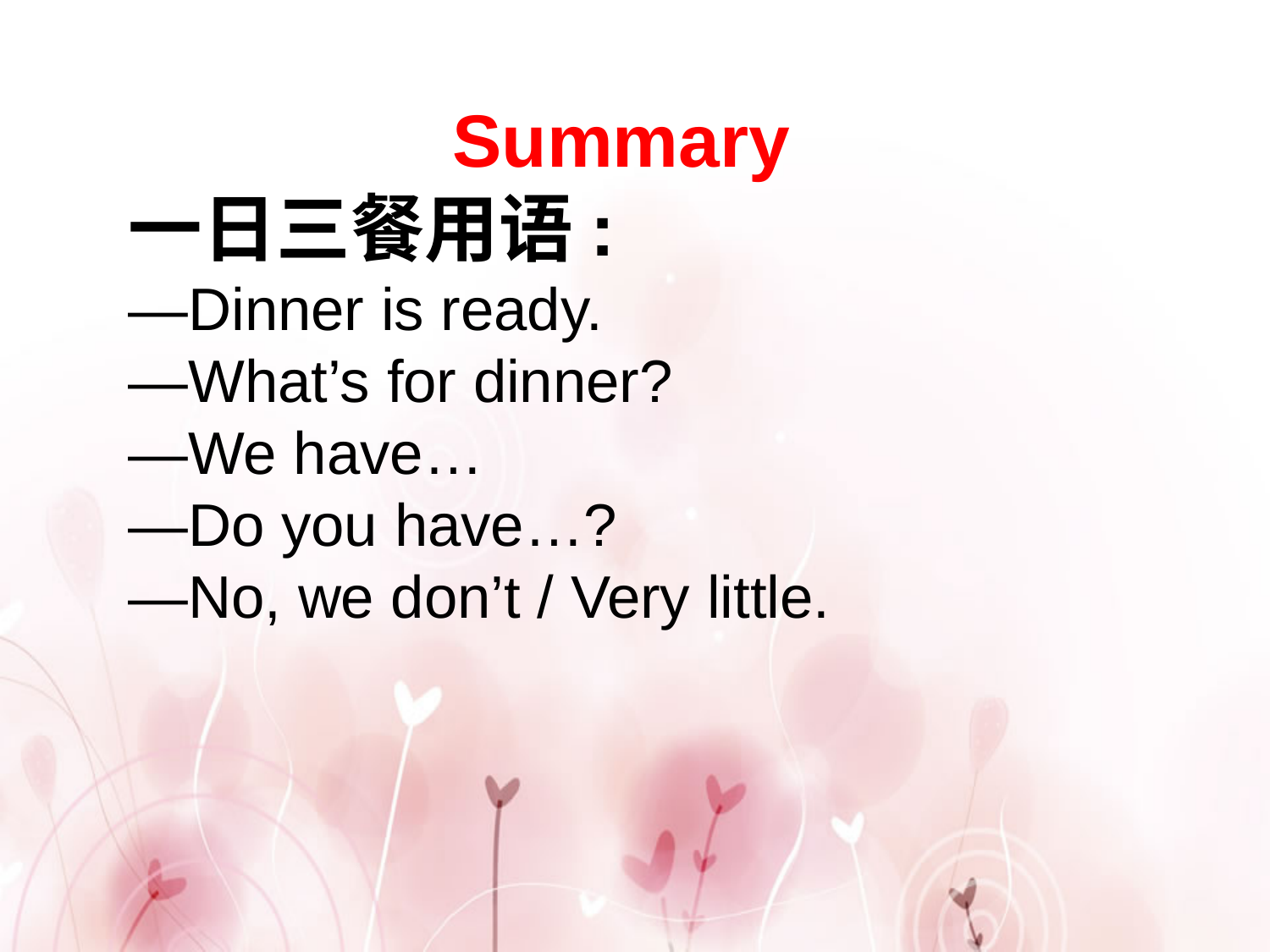

Summary
一日三餐用语:
—Dinner is ready.
—What’s for dinner?
—We have…
—Do you have…?
—No, we don’t / Very little.